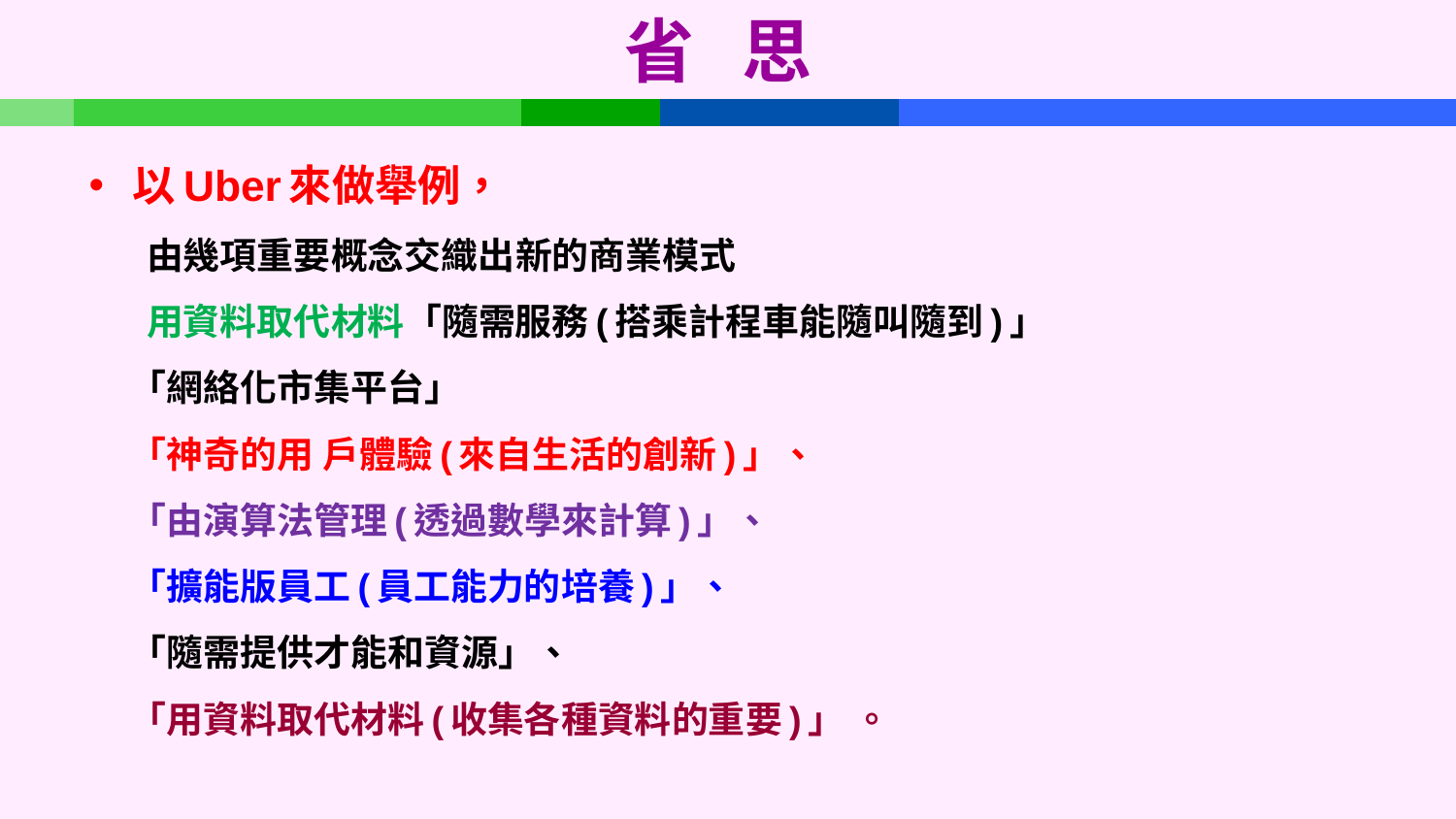

# 省   思
以Uber來做舉例，
      由幾項重要概念交織出新的商業模式
      用資料取代材料「隨需服務(搭乘計程車能隨叫隨到)」
    「網絡化市集平台」
    「神奇的用 戶體驗(來自生活的創新)」、
    「由演算法管理(透過數學來計算)」、
    「擴能版員工(員工能力的培養)」、
    「隨需提供才能和資源」、
    「用資料取代材料(收集各種資料的重要)」 。